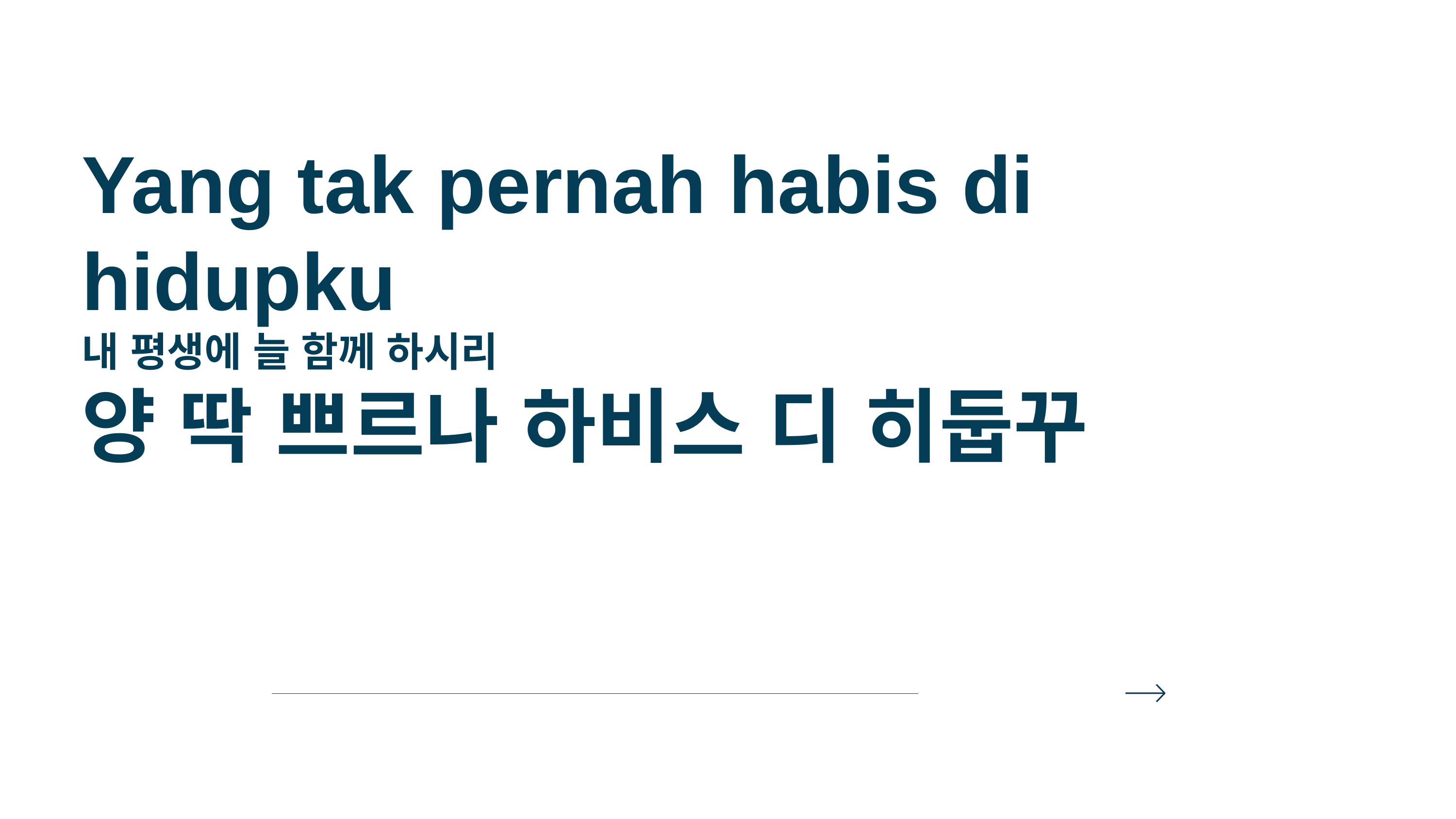

Yang tak pernah habis di hidupku
내 평생에 늘 함께 하시리
양 딱 쁘르나 하비스 디 히둡꾸